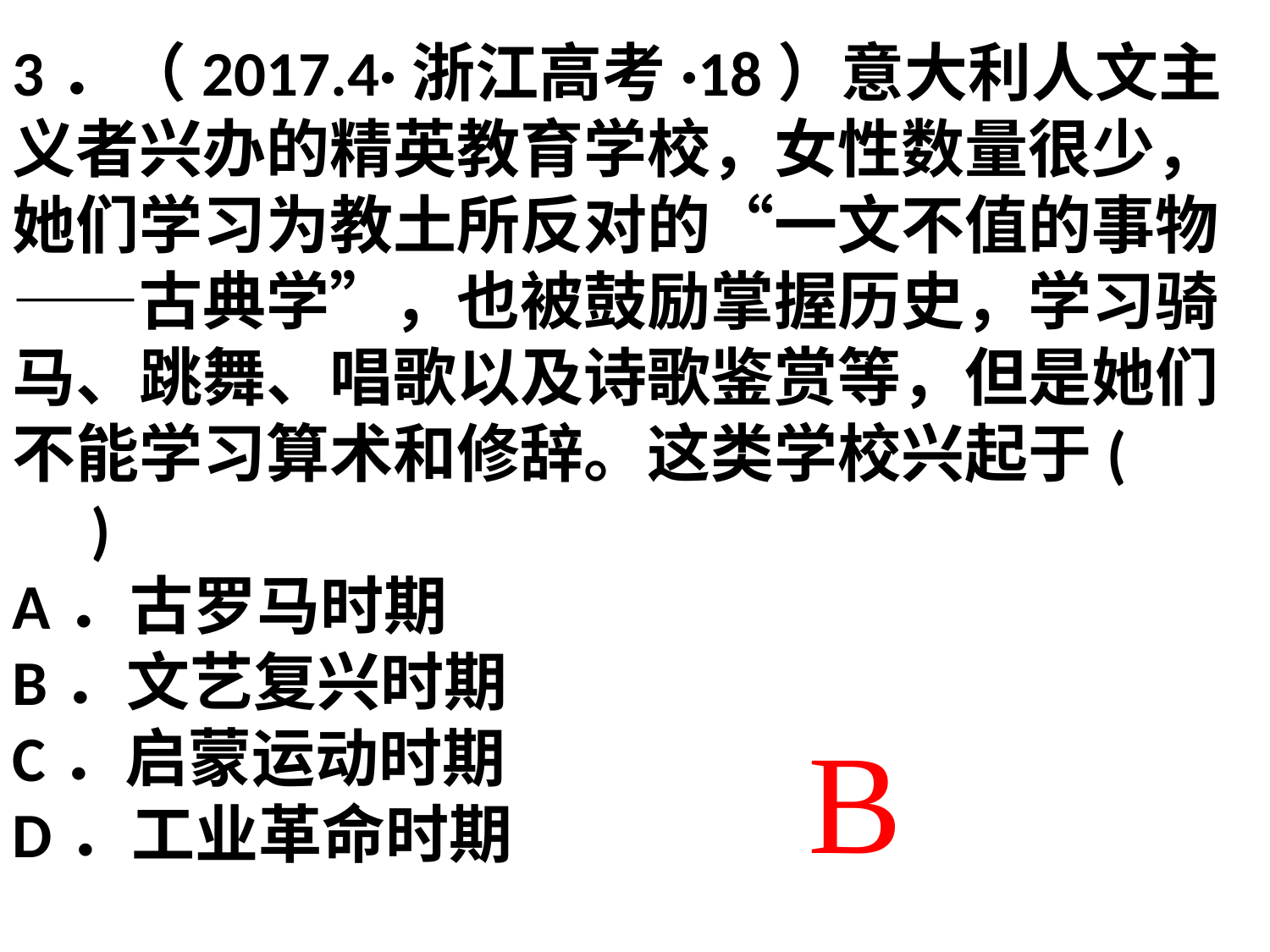

3．（2017.4·浙江高考·18）意大利人文主义者兴办的精英教育学校，女性数量很少，她们学习为教土所反对的“一文不值的事物——古典学”，也被鼓励掌握历史，学习骑马、跳舞、唱歌以及诗歌鉴赏等，但是她们不能学习算术和修辞。这类学校兴起于(　　)
A．古罗马时期
B．文艺复兴时期
C．启蒙运动时期
D．工业革命时期
B